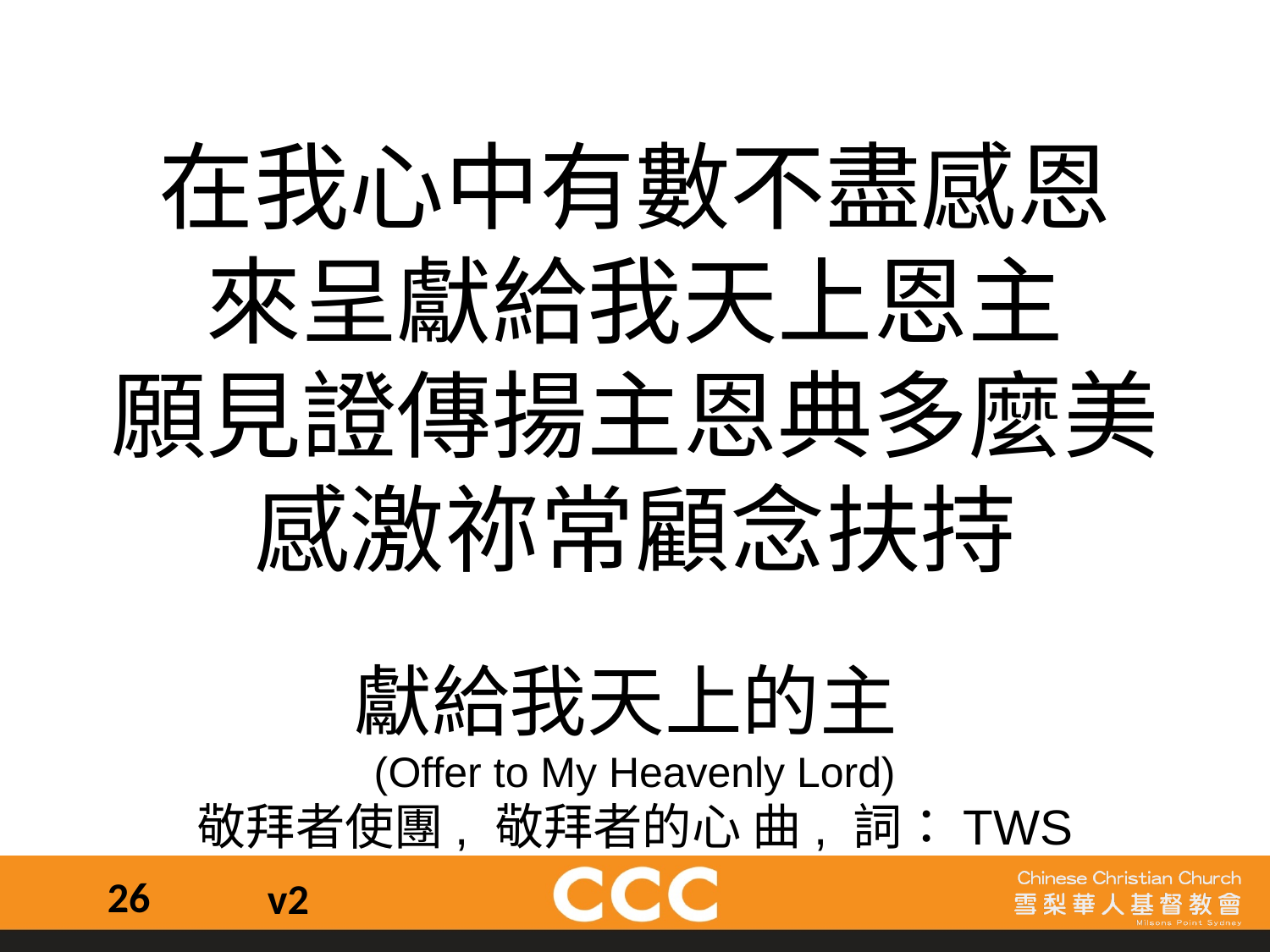

在我心中有數不盡感恩
來呈獻給我天上恩主
願見證傳揚主恩典多麼美
感激祢常顧念扶持
獻給我天上的主
(Offer to My Heavenly Lord)
敬拜者使團, 敬拜者的心 曲, 詞：TWS
26
v2